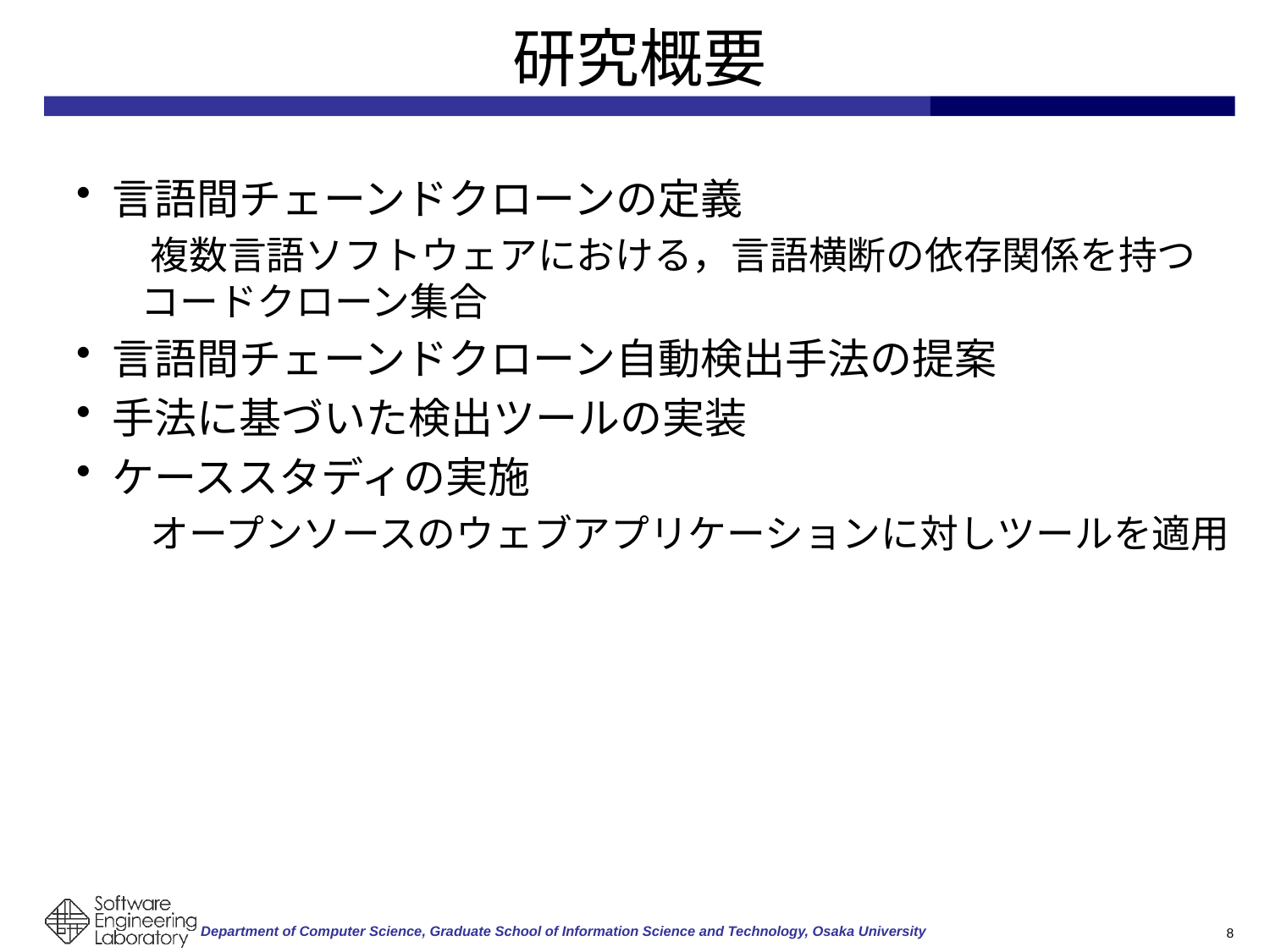

# 研究概要
言語間チェーンドクローンの定義
  複数言語ソフトウェアにおける，言語横断の依存関係を持つ
  コードクローン集合
言語間チェーンドクローン自動検出手法の提案
手法に基づいた検出ツールの実装
ケーススタディの実施
  オープンソースのウェブアプリケーションに対しツールを適用
8